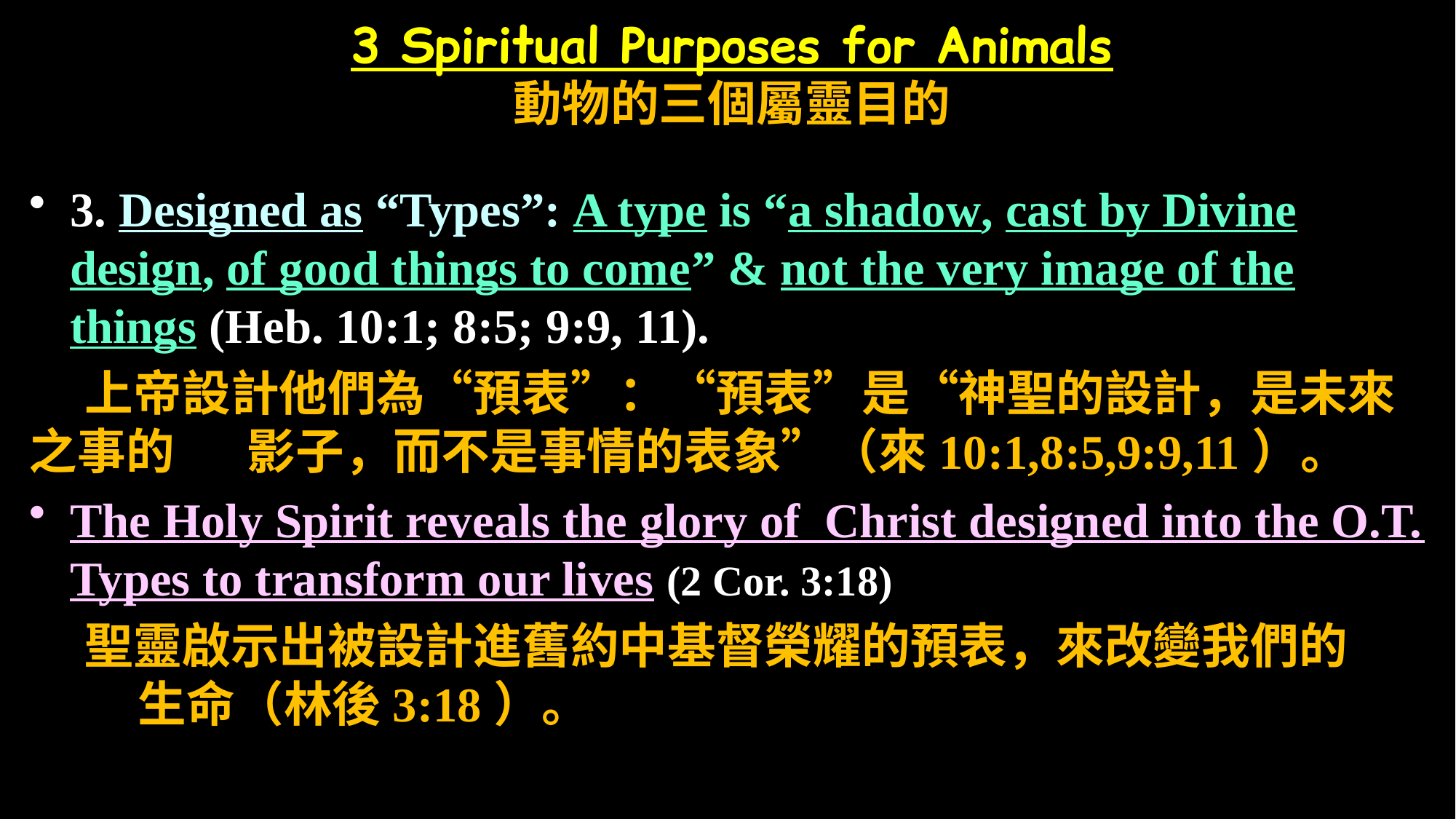

# 3 Spiritual Purposes for Animals 動物的三個屬靈目的
3. Designed as “Types”: A type is “a shadow, cast by Divine design, of good things to come” & not the very image of the things (Heb. 10:1; 8:5; 9:9, 11).
    上帝設計他們為“預表”：“預表”是“神聖的設計，是未來之事的	影子，而不是事情的表象”（來10:1,8:5,9:9,11）。
The Holy Spirit reveals the glory of  Christ designed into the O.T. Types to transform our lives (2 Cor. 3:18)
    聖靈啟示出被設計進舊約中基督榮耀的預表，來改變我們的	生命（林後3:18）。